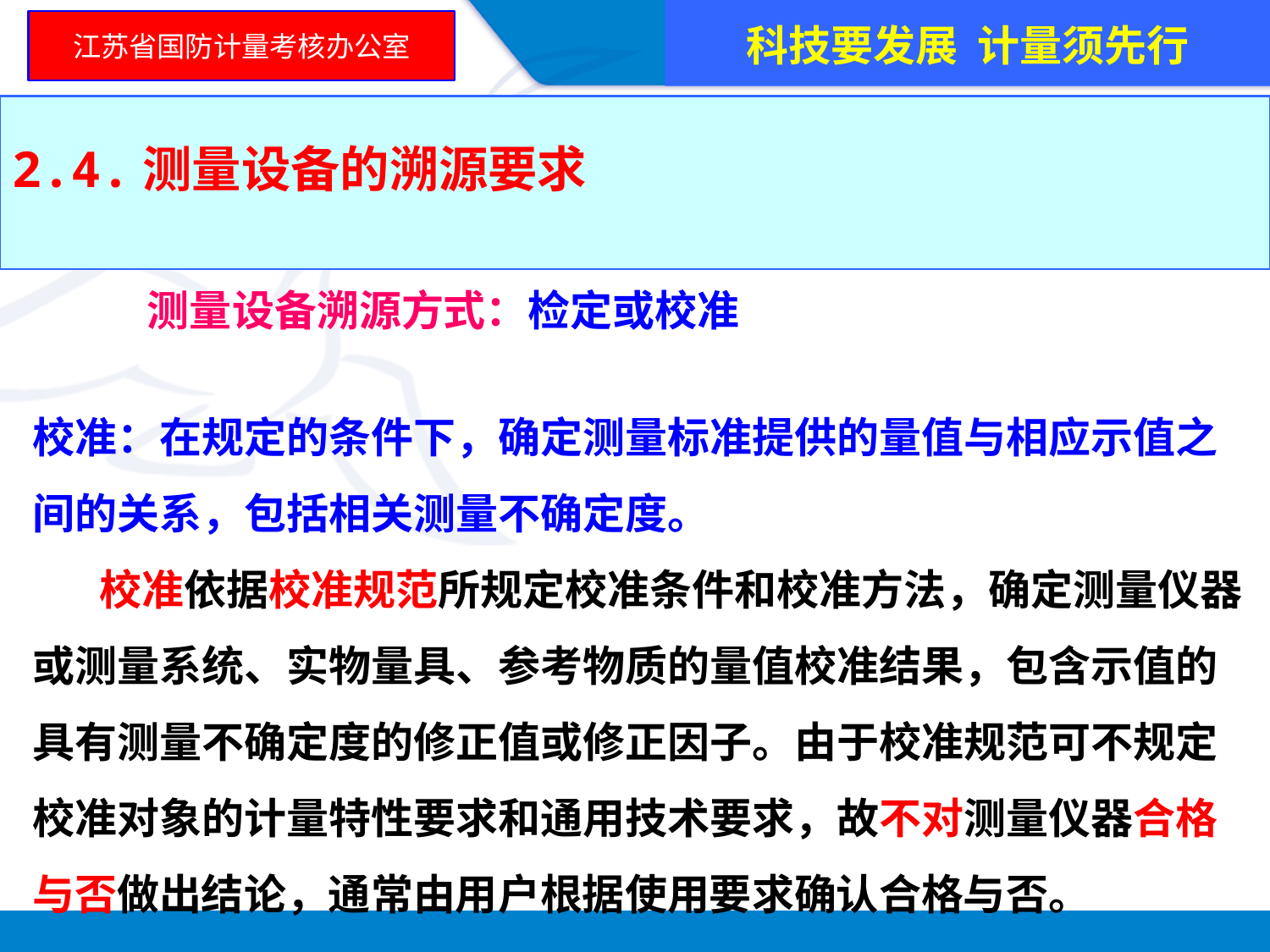

科技要发展  计量须先行
江苏省国防计量考核办公室
2.4.测量设备的溯源要求

           测量设备溯源方式：检定或校准

校准：在规定的条件下，确定测量标准提供的量值与相应示值之间的关系，包括相关测量不确定度。
      校准依据校准规范所规定校准条件和校准方法，确定测量仪器或测量系统、实物量具、参考物质的量值校准结果，包含示值的具有测量不确定度的修正值或修正因子。由于校准规范可不规定校准对象的计量特性要求和通用技术要求，故不对测量仪器合格与否做出结论，通常由用户根据使用要求确认合格与否。